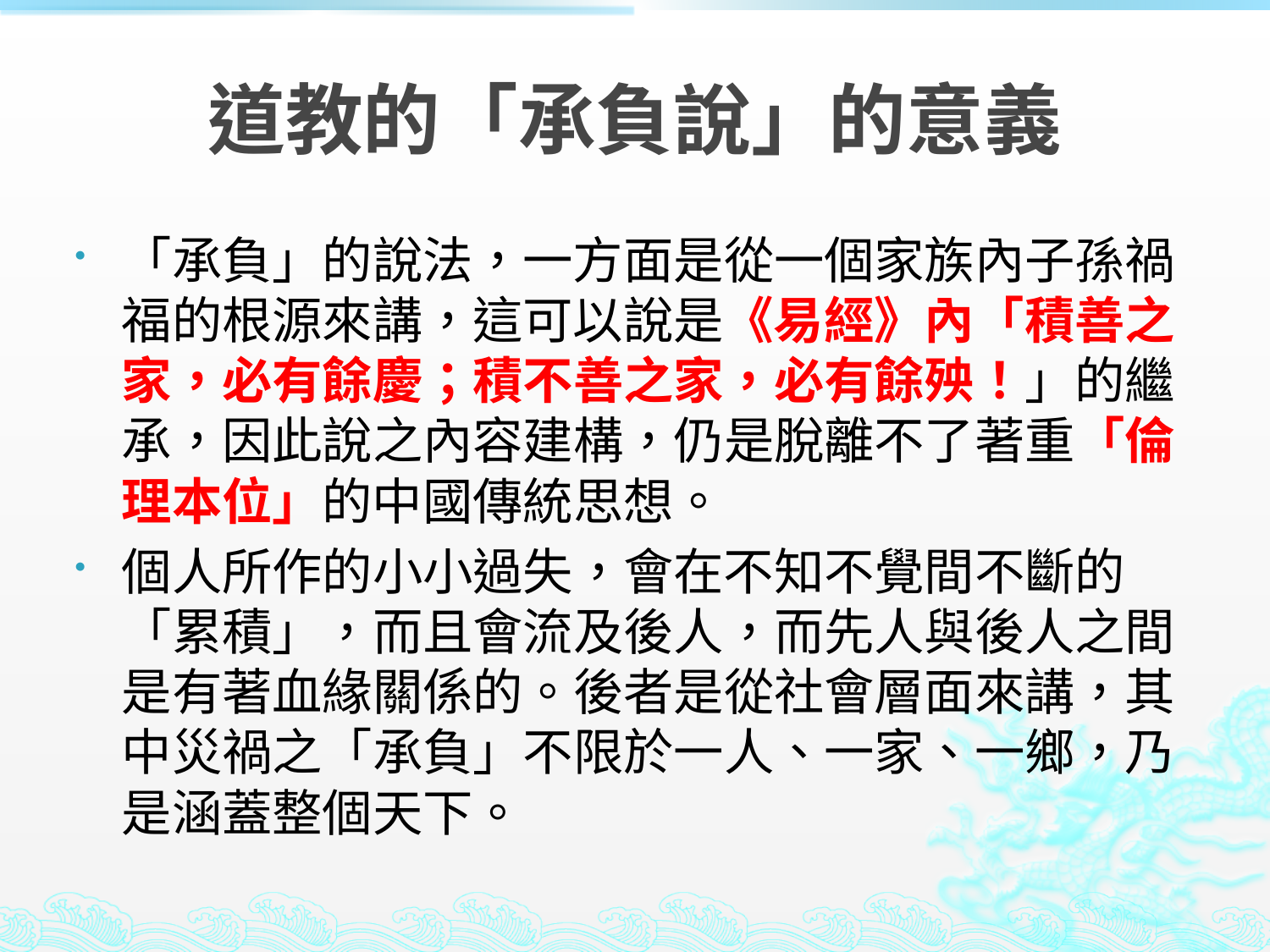

# 道教的「承負說」的意義
「承負」的說法，一方面是從一個家族內子孫禍福的根源來講，這可以說是《易經》內「積善之家，必有餘慶；積不善之家，必有餘殃！」的繼承，因此說之內容建構，仍是脫離不了著重「倫理本位」的中國傳統思想。
個人所作的小小過失，會在不知不覺間不斷的「累積」，而且會流及後人，而先人與後人之間是有著血緣關係的。後者是從社會層面來講，其中災禍之「承負」不限於一人、一家、一鄉，乃是涵蓋整個天下。